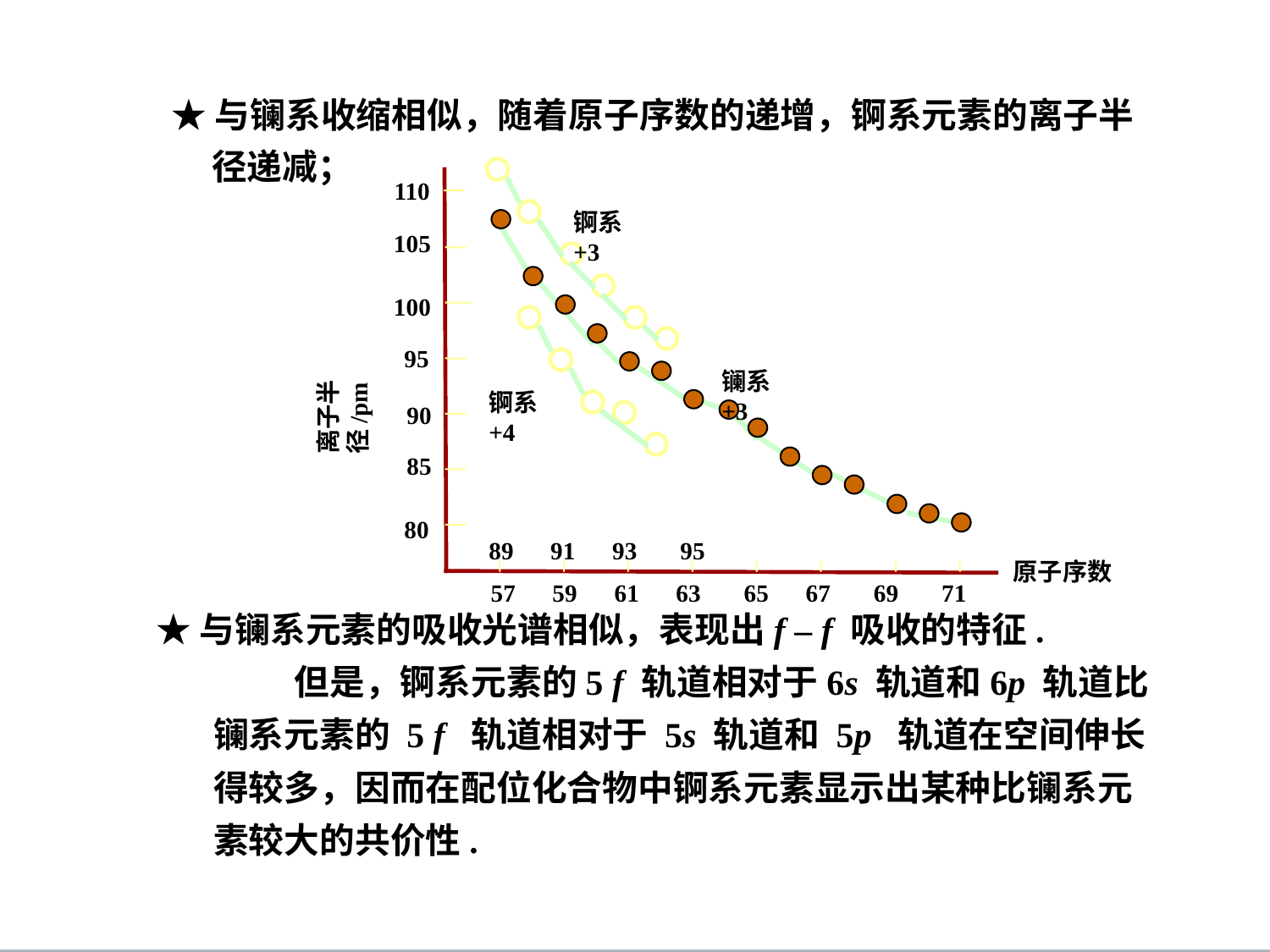

★与镧系收缩相似，随着原子序数的递增，锕系元素的离子半
    径递减；

110

锕系+3

105

100

95

离子半径/pm

镧系+3

锕系+4

90

85

80

89      91      93       95
原子序数

57      59      61      63       65      67       69       71
★与镧系元素的吸收光谱相似，表现出f – f 吸收的特征.
         但是，锕系元素的5 f 轨道相对于6s 轨道和6p 轨道比镧系元素的 5 f  轨道相对于 5s 轨道和 5p  轨道在空间伸长得较多，因而在配位化合物中锕系元素显示出某种比镧系元素较大的共价性.